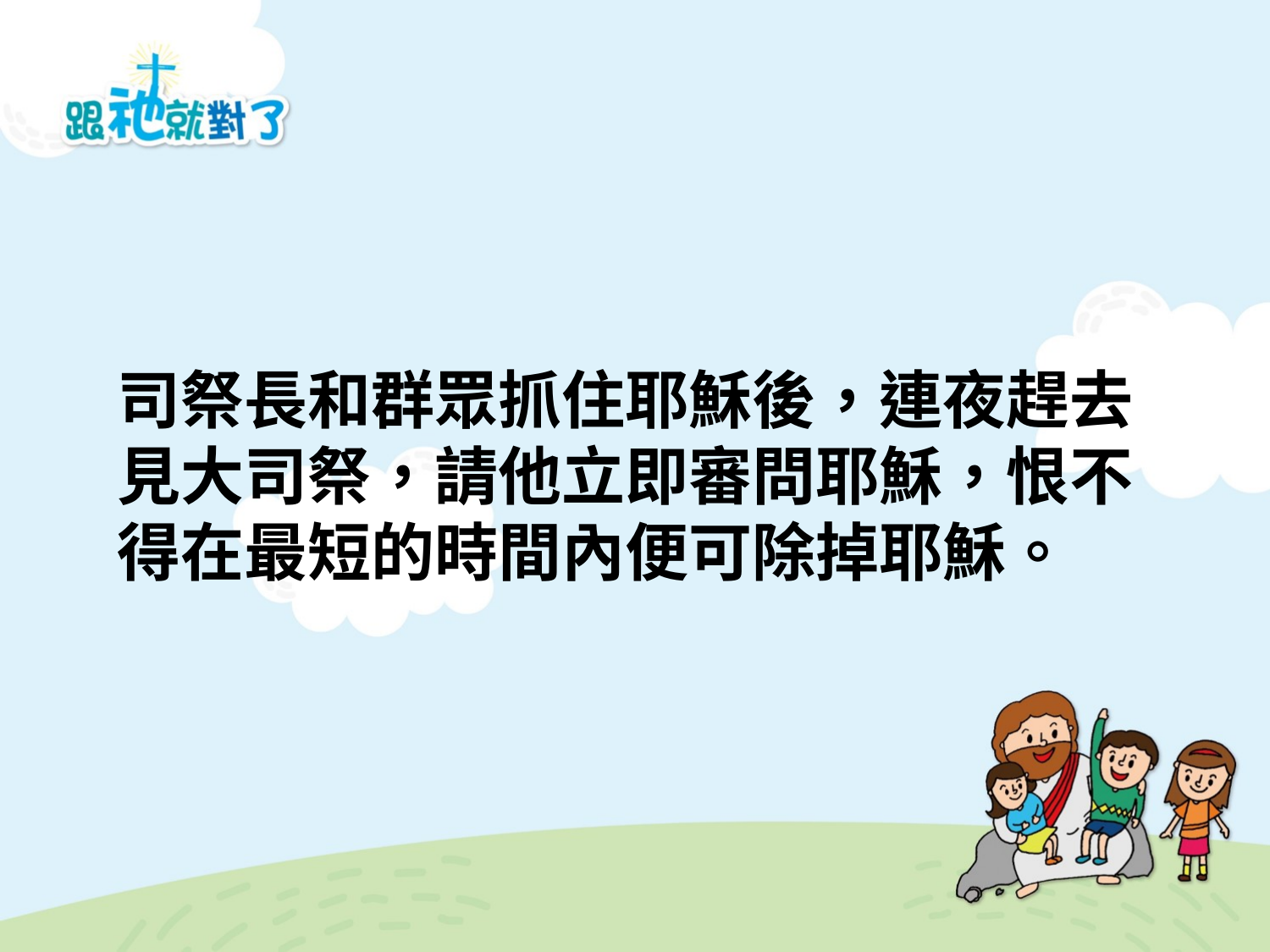

司祭長和群眾抓住耶穌後，連夜趕去見大司祭，請他立即審問耶穌，恨不得在最短的時間內便可除掉耶穌。